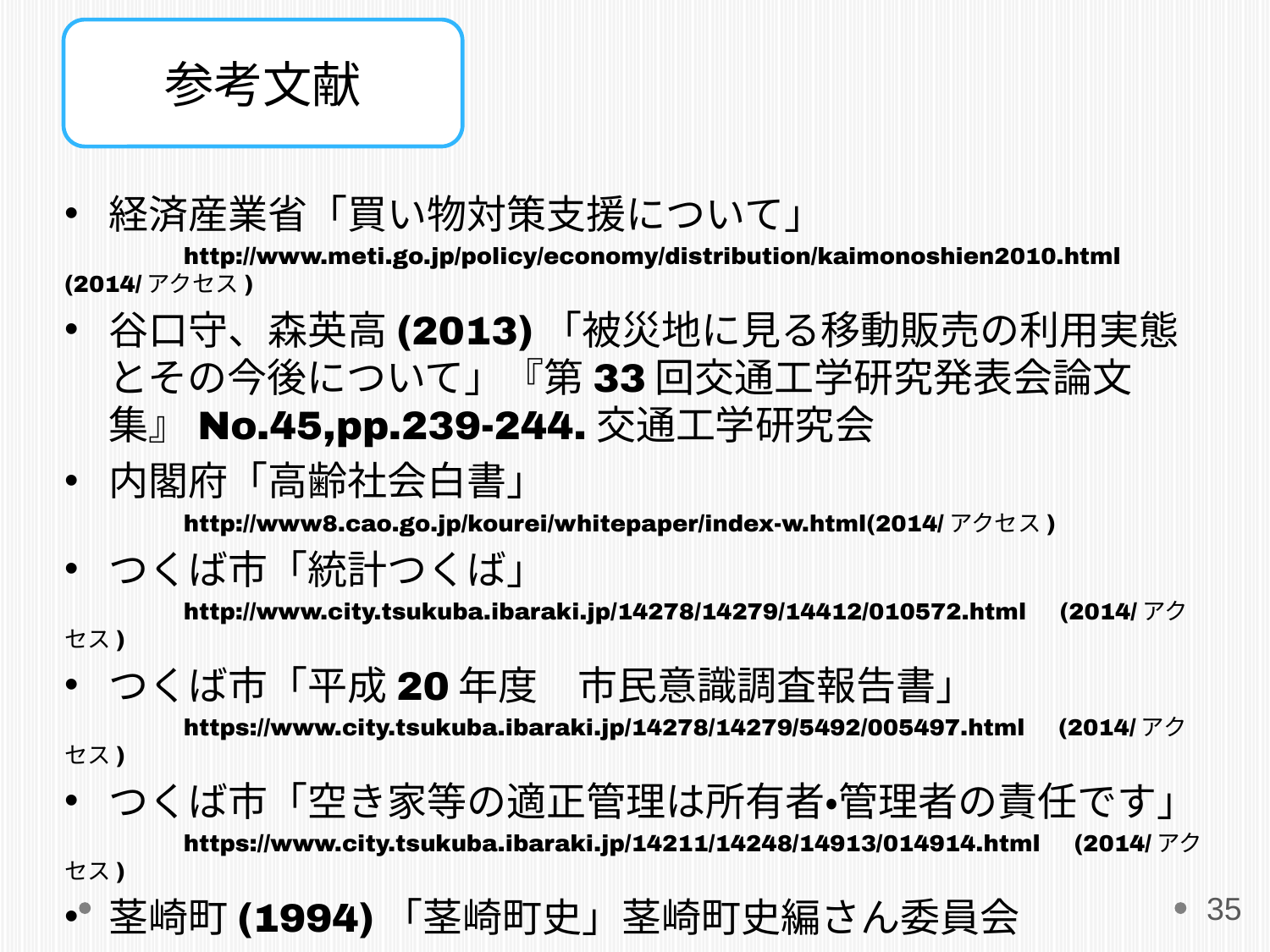

#
参考文献
経済産業省「買い物対策支援について」
	http://www.meti.go.jp/policy/economy/distribution/kaimonoshien2010.html (2014/アクセス)
谷口守、森英高(2013)「被災地に見る移動販売の利用実態とその今後について」『第33回交通工学研究発表会論文集』No.45,pp.239-244.交通工学研究会
内閣府「高齢社会白書」
	http://www8.cao.go.jp/kourei/whitepaper/index-w.html(2014/アクセス)
つくば市「統計つくば」
	http://www.city.tsukuba.ibaraki.jp/14278/14279/14412/010572.html　(2014/アクセス)
つくば市「平成20年度　市民意識調査報告書」
	https://www.city.tsukuba.ibaraki.jp/14278/14279/5492/005497.html　(2014/アクセス)
つくば市「空き家等の適正管理は所有者・管理者の責任です」
	https://www.city.tsukuba.ibaraki.jp/14211/14248/14913/014914.html　(2014/アクセス)
茎崎町(1994)「茎崎町史」茎崎町史編さん委員会

35